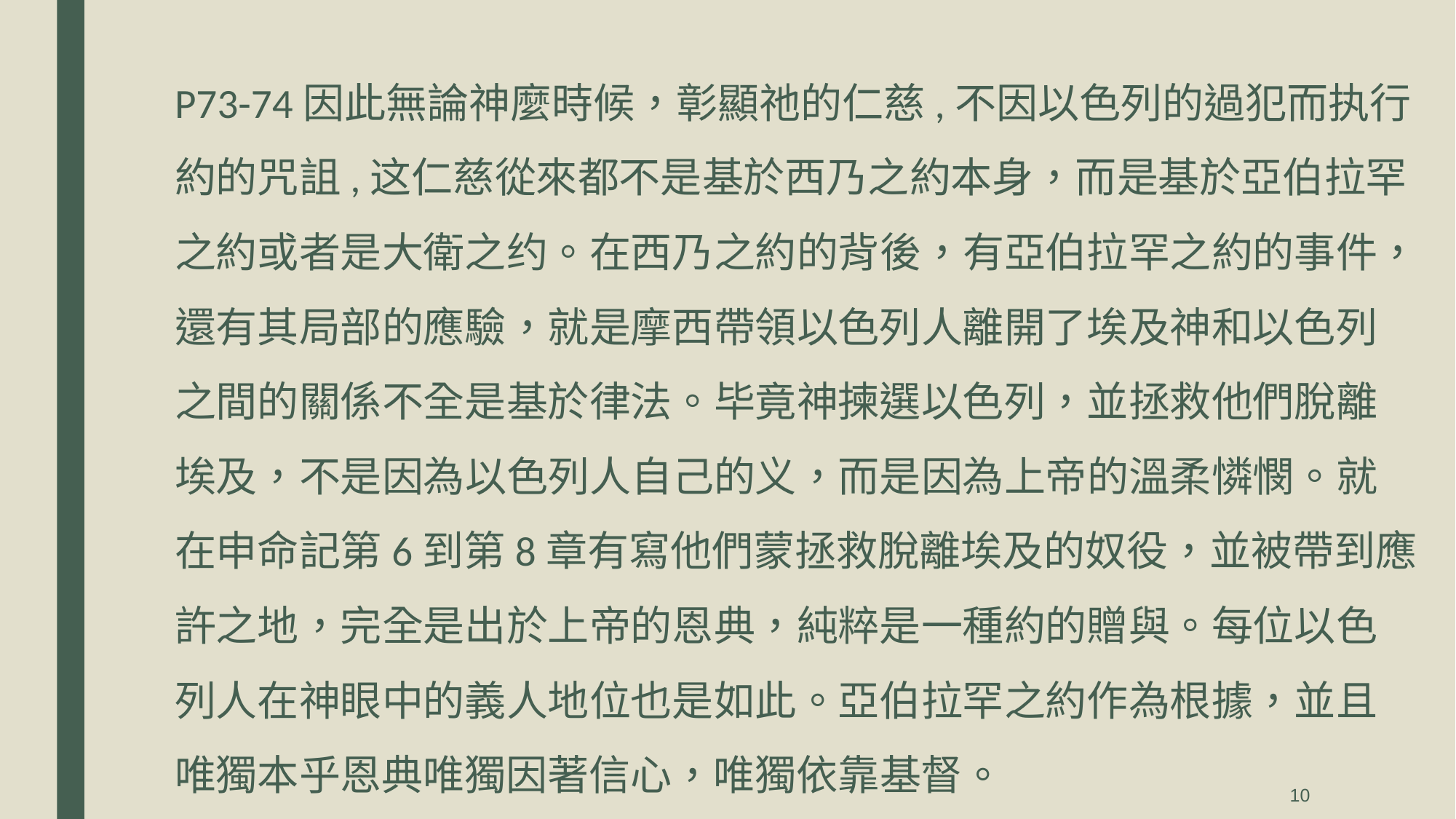

P73-74因此無論神麼時候，彰顯祂的仁慈,不因以色列的過犯而执行約的咒詛,这仁慈從來都不是基於西乃之約本身，而是基於亞伯拉罕之約或者是大衛之约。在西乃之約的背後，有亞伯拉罕之約的事件，還有其局部的應驗，就是摩西帶領以色列人離開了埃及神和以色列之間的關係不全是基於律法。毕竟神揀選以色列，並拯救他們脫離埃及，不是因為以色列人自己的义，而是因為上帝的溫柔憐憫。就在申命記第6到第8章有寫他們蒙拯救脫離埃及的奴役，並被帶到應許之地，完全是出於上帝的恩典，純粹是一種約的贈與。每位以色列人在神眼中的義人地位也是如此。亞伯拉罕之約作為根據，並且唯獨本乎恩典唯獨因著信心，唯獨依靠基督。

10